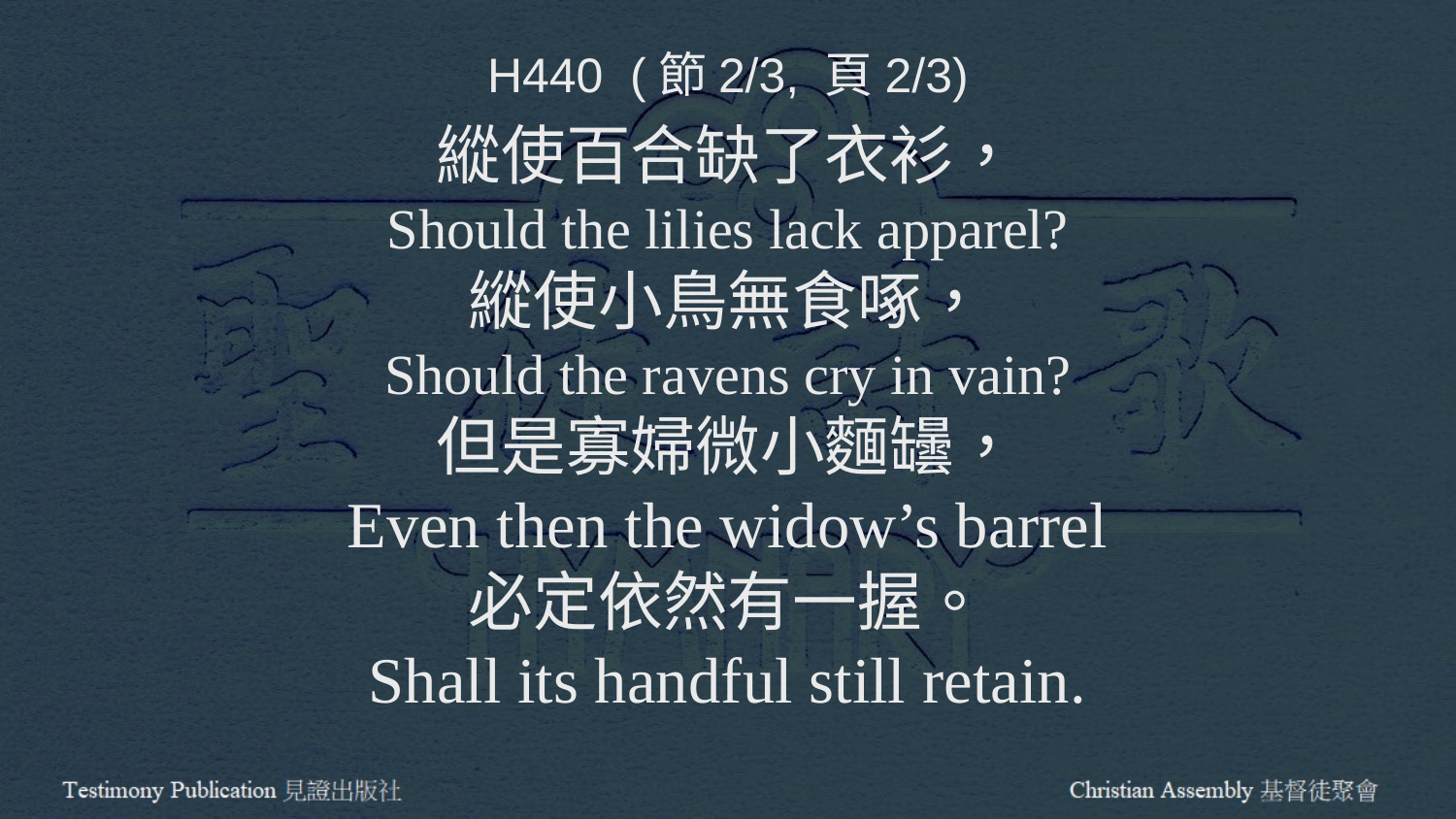

H440  (節2/3, 頁2/3)
縱使百合缺了衣衫，
Should the lilies lack apparel?
縱使小鳥無食啄，
Should the ravens cry in vain?
但是寡婦微小麵罎，
Even then the widow’s barrel
必定依然有一握。
Shall its handful still retain.